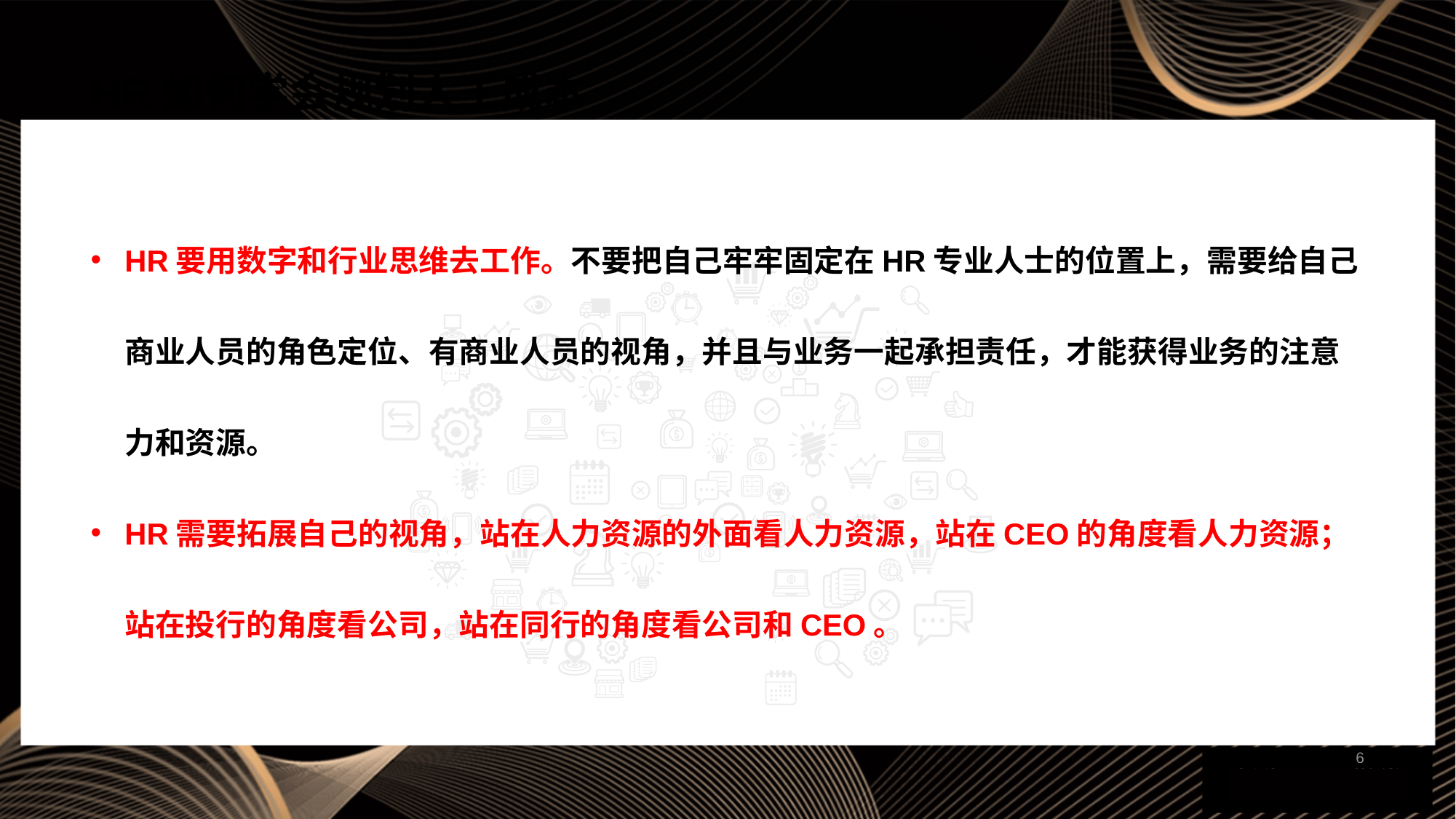

# HR如何学会规划人工成本
HR要用数字和行业思维去工作。不要把自己牢牢固定在HR专业人士的位置上，需要给自己商业人员的角色定位、有商业人员的视角，并且与业务一起承担责任，才能获得业务的注意力和资源。
HR需要拓展自己的视角，站在人力资源的外面看人力资源，站在CEO的角度看人力资源；站在投行的角度看公司，站在同行的角度看公司和CEO。

6